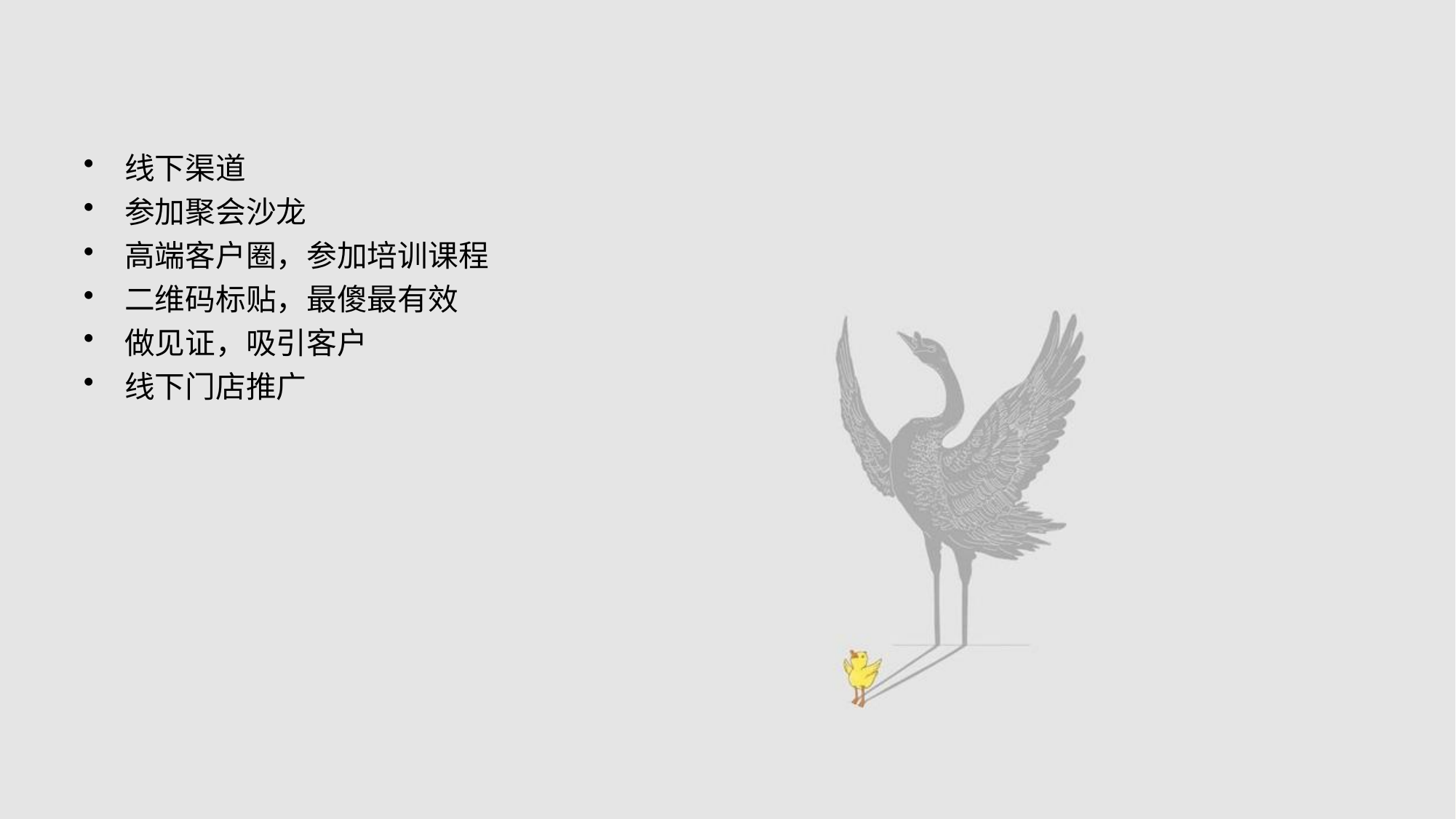

#
线下渠道
参加聚会沙龙
高端客户圈，参加培训课程
二维码标贴，最傻最有效
做见证，吸引客户
线下门店推广